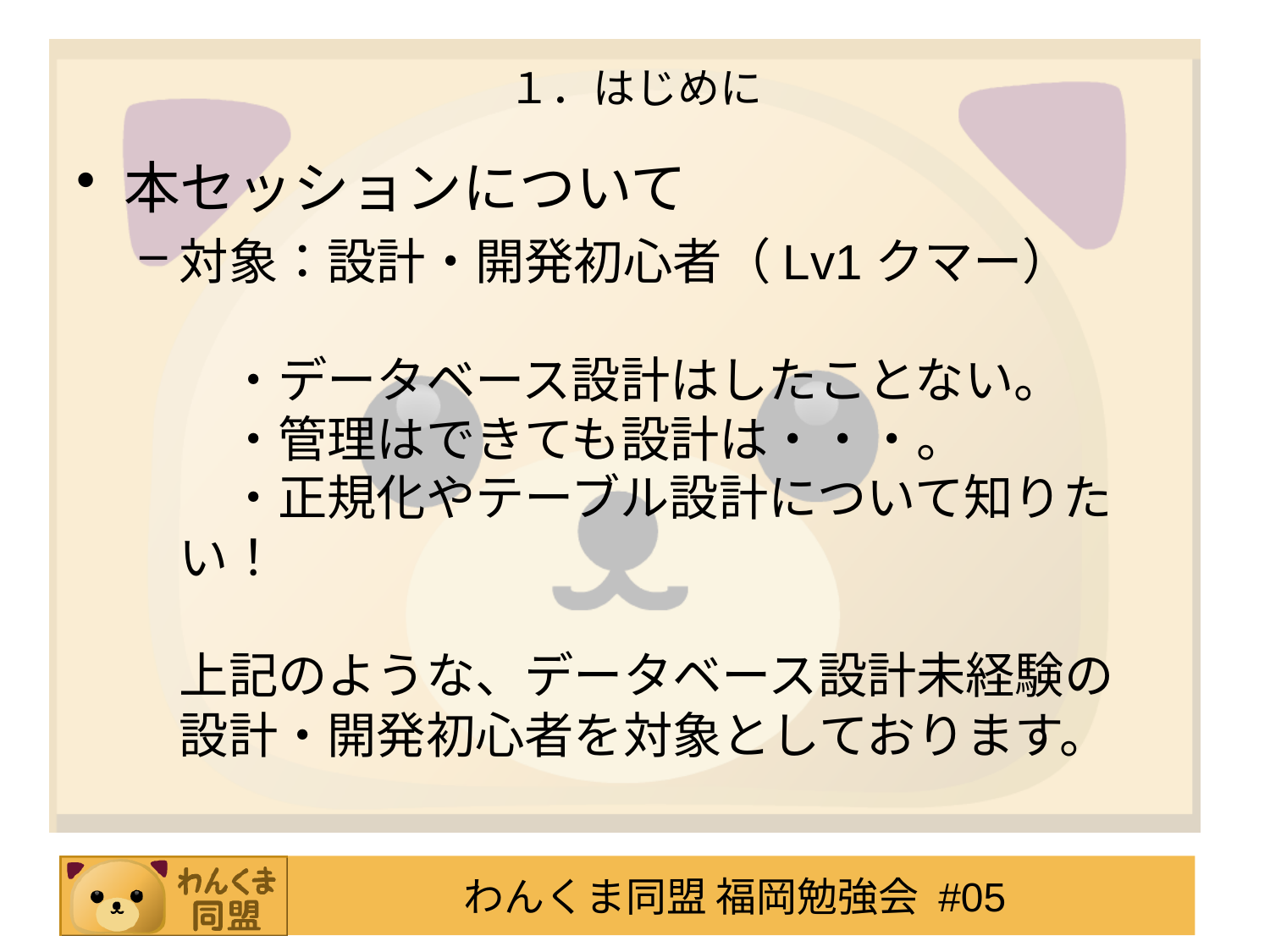

１．はじめに
本セッションについて
対象：設計・開発初心者（Lv1クマー）
　・データベース設計はしたことない。
　・管理はできても設計は・・・。
　・正規化やテーブル設計について知りたい！
上記のような、データベース設計未経験の
設計・開発初心者を対象としております。